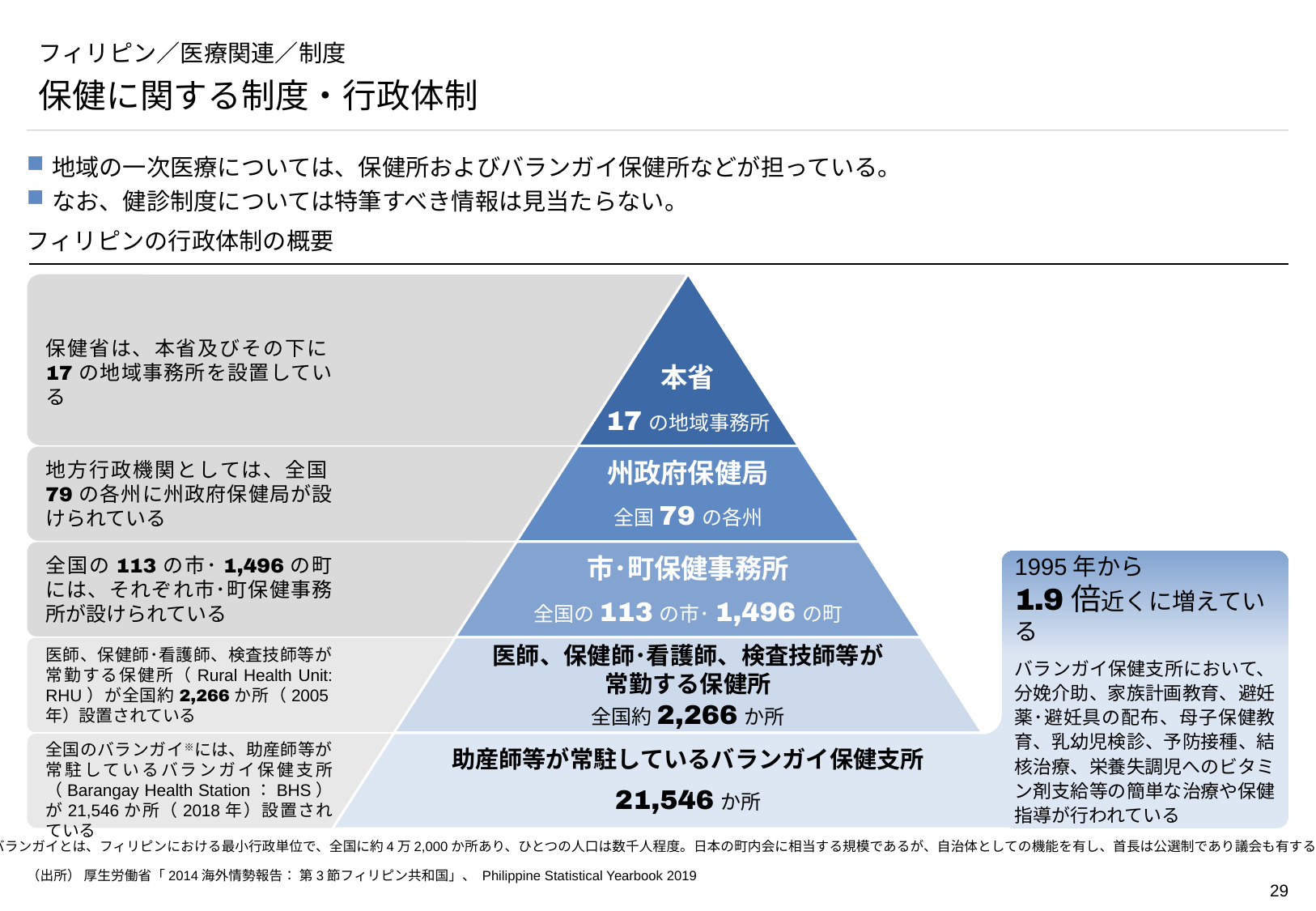

# フィリピン／医療関連／制度
保健に関する制度・行政体制
地域の一次医療については、保健所およびバランガイ保健所などが担っている。
なお、健診制度については特筆すべき情報は見当たらない。
フィリピンの行政体制の概要

本省
17の地域事務所

州政府保健局
全国79の各州

市･町保健事務所
全国の113の市･1,496の町

医師、保健師･看護師、検査技師等が
常勤する保健所
全国約2,266か所

助産師等が常駐しているバランガイ保健支所
21,546か所
保健省は、本省及びその下に17の地域事務所を設置している

地方行政機関としては、全国79の各州に州政府保健局が設けられている

全国の113の市･1,496の町には、それぞれ市･町保健事務所が設けられている
1995年から
1.9倍近くに増えている
バランガイ保健支所において、分娩介助、家族計画教育、避妊薬･避妊具の配布、母子保健教育、乳幼児検診、予防接種、結核治療、栄養失調児へのビタミン剤支給等の簡単な治療や保健指導が行われている

医師、保健師･看護師、検査技師等が
常勤する保健所（Rural Health Unit:
RHU）が全国約2,266か所（2005年）設置されている

全国のバランガイ※には、助産師等が
常駐しているバランガイ保健支所（Barangay Health Station：BHS）が21,546か所（2018年）設置されている
※ バランガイとは、フィリピンにおける最小行政単位で、全国に約4万2,000か所あり、ひとつの人口は数千人程度。日本の町内会に相当する規模であるが、自治体としての機能を有し、首長は公選制であり議会も有する。
（出所） 厚生労働省「2014海外情勢報告： 第3節フィリピン共和国」、 Philippine Statistical Yearbook 2019